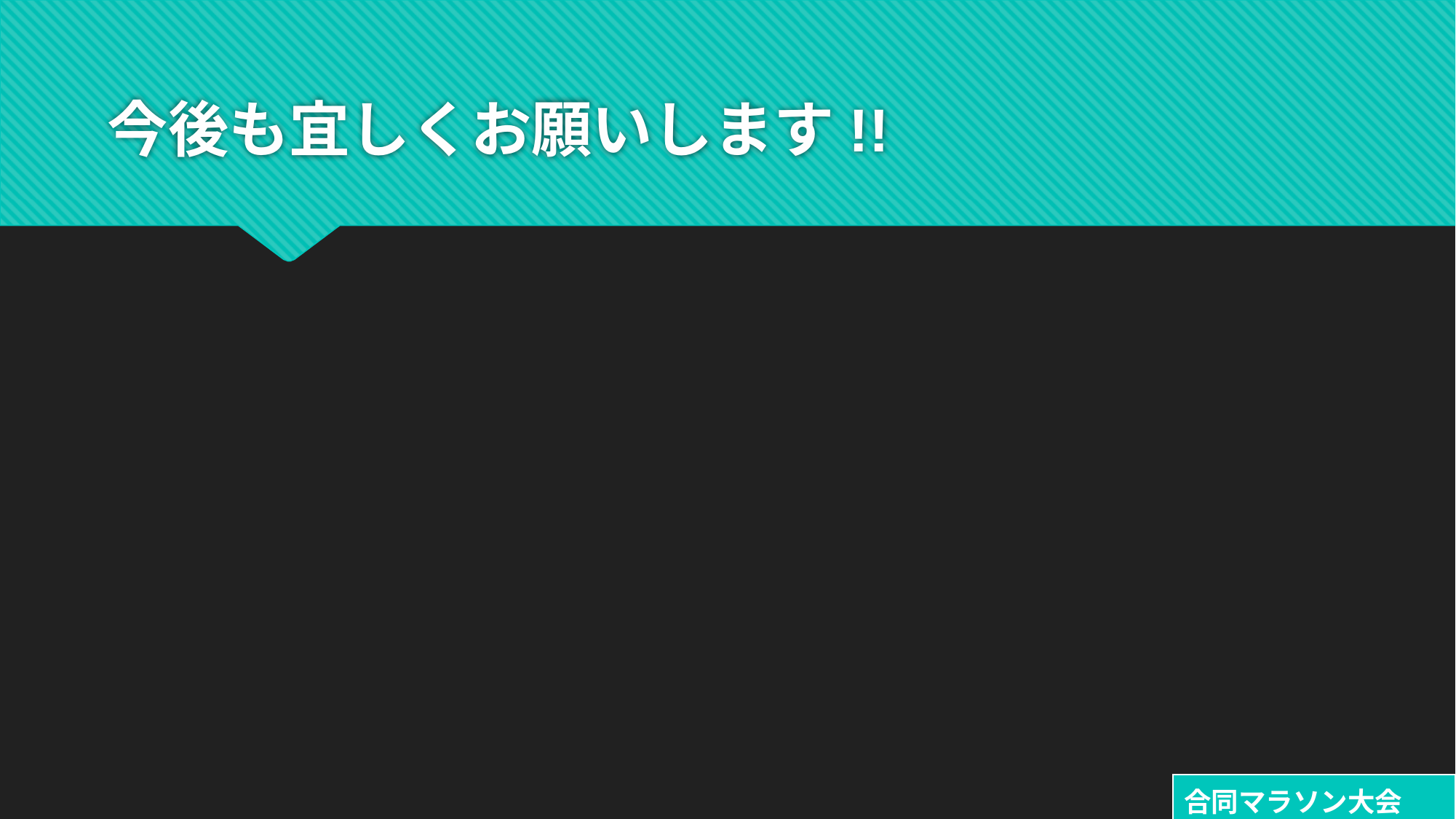

# 今後も宜しくお願いします!!
| 合同マラソン大会2015 |
| --- |